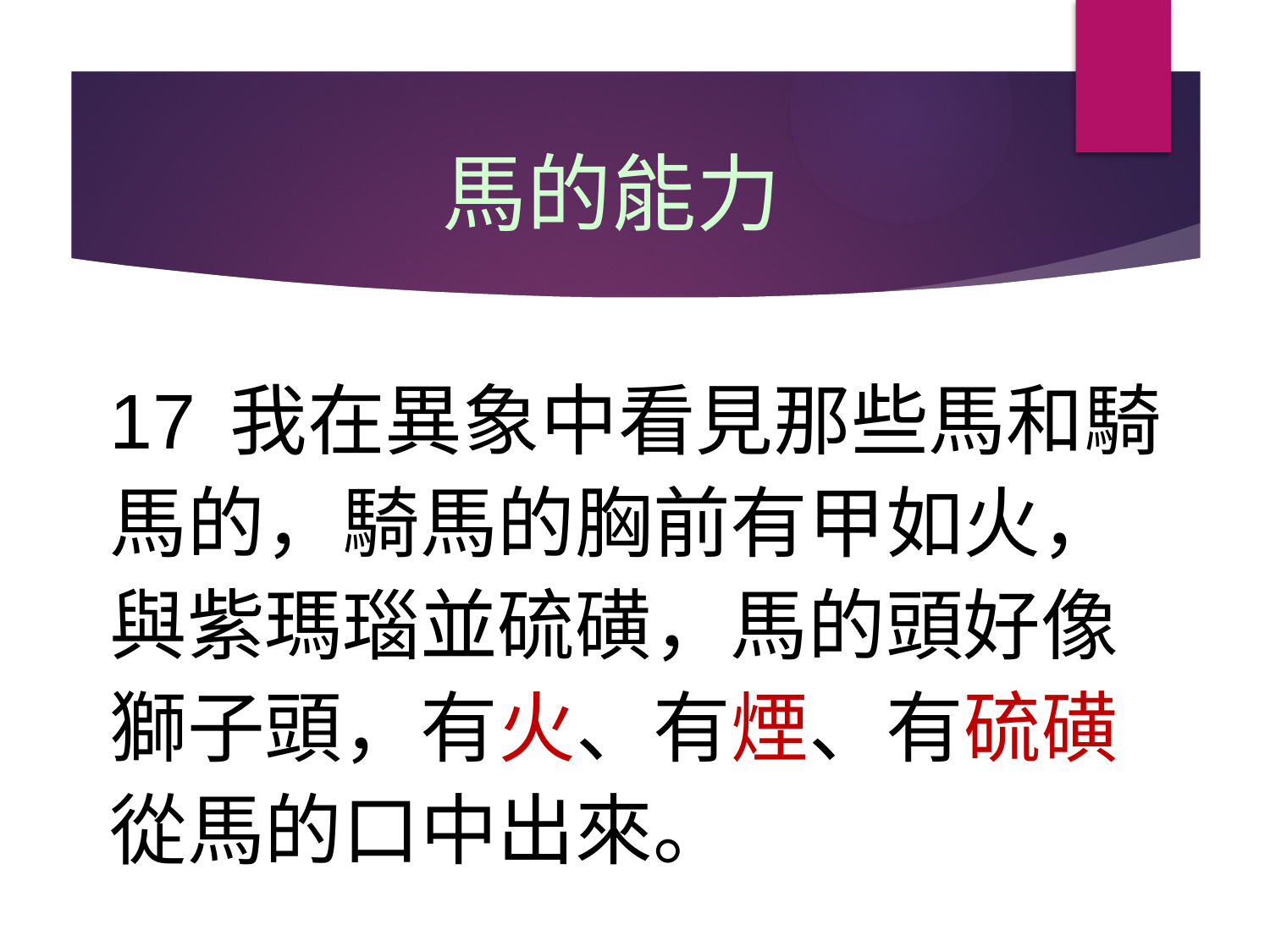

# 馬的能力
17 我在異象中看見那些馬和騎馬的，騎馬的胸前有甲如火，與紫瑪瑙並硫磺，馬的頭好像獅子頭，有火、有煙、有硫磺從馬的口中出來。